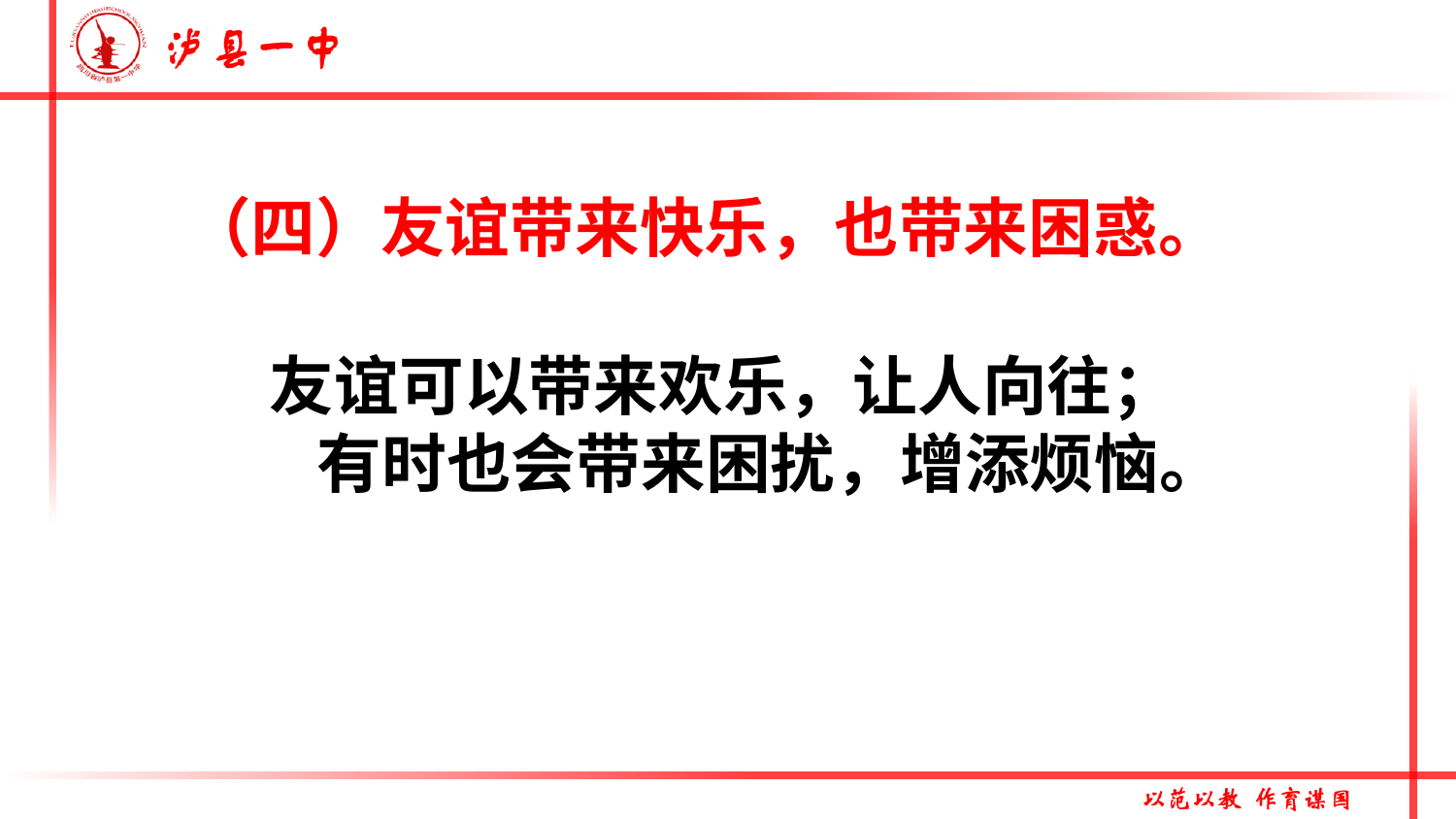

（四）友谊带来快乐，也带来困惑。
      友谊可以带来欢乐，让人向往；
       有时也会带来困扰，增添烦恼。